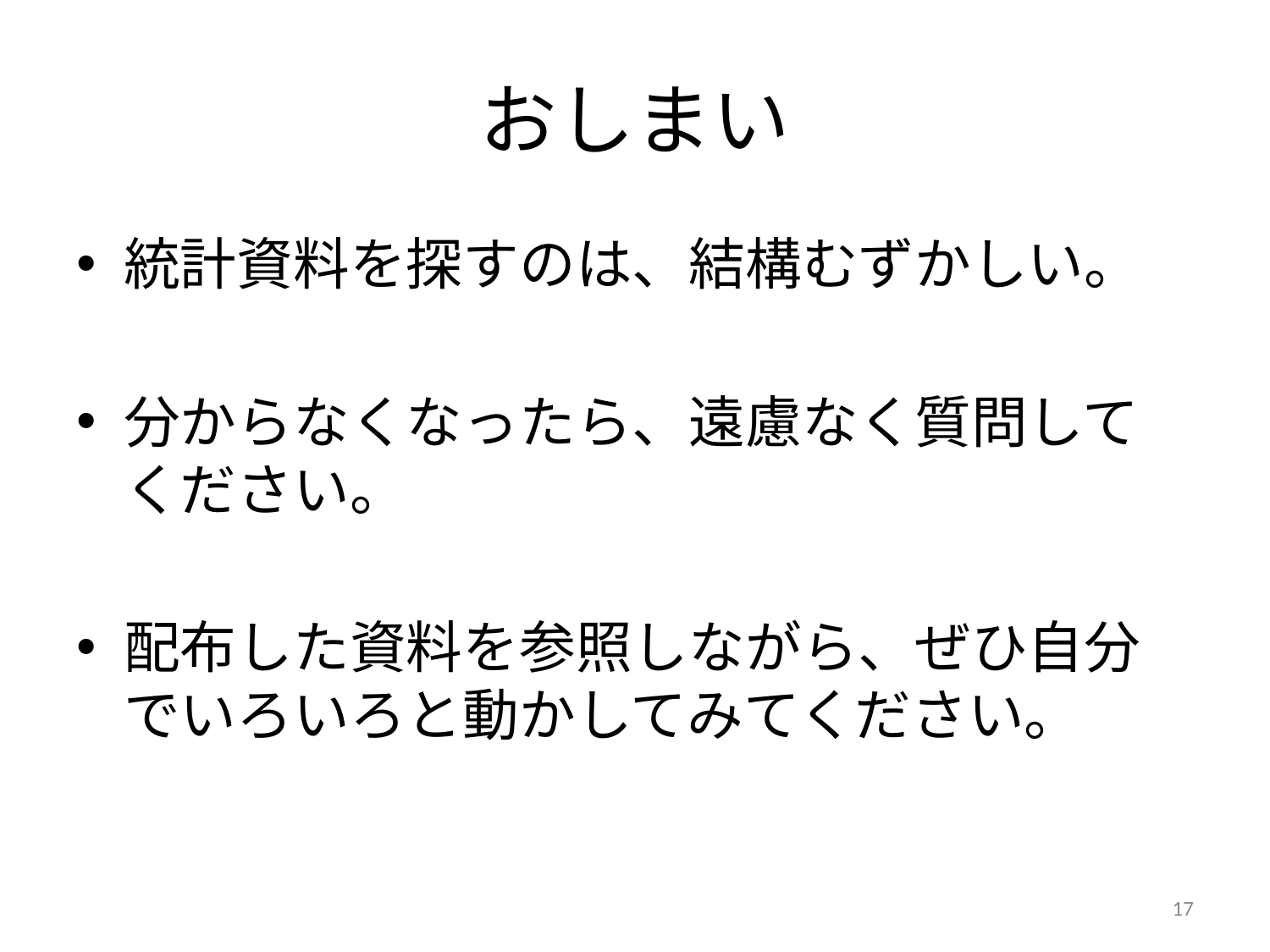

# おしまい
統計資料を探すのは、結構むずかしい。

分からなくなったら、遠慮なく質問してください。

配布した資料を参照しながら、ぜひ自分でいろいろと動かしてみてください。

17